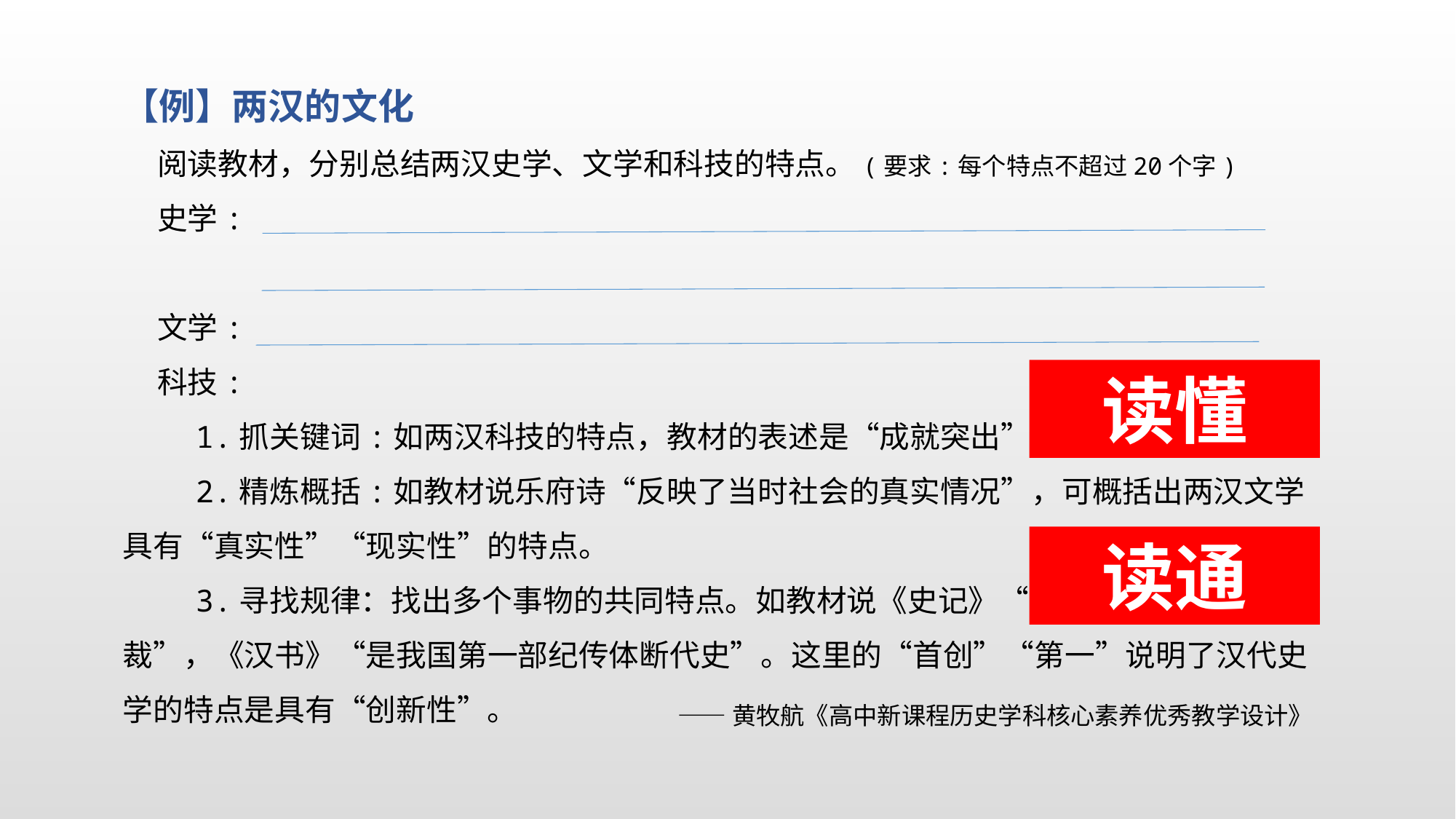

【例】两汉的文化
    阅读教材，分别总结两汉史学、文学和科技的特点。(要求:每个特点不超过20个字)
    史学:
    文学:
    科技:
    1.抓关键词:如两汉科技的特点，教材的表述是“成就突出”
    2.精炼概括:如教材说乐府诗“反映了当时社会的真实情况”，可概括出两汉文学具有“真实性”“现实性”的特点。
    3.寻找规律：找出多个事物的共同特点。如教材说《史记》“首创了纪传体通史体裁”，《汉书》“是我国第一部纪传体断代史”。这里的“首创”“第一”说明了汉代史学的特点是具有“创新性”。
读懂
读通
——黄牧航《高中新课程历史学科核心素养优秀教学设计》